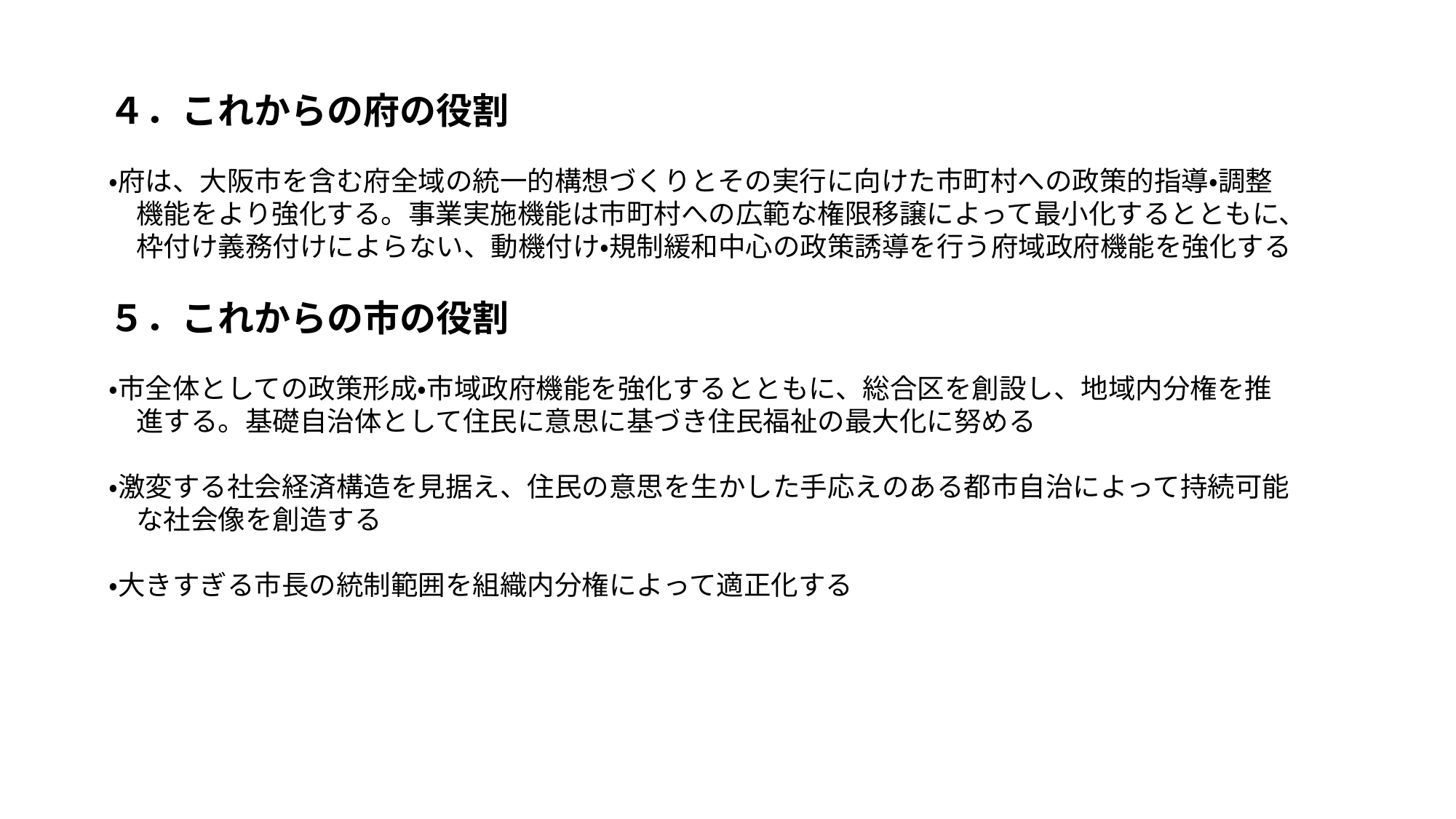

４．これからの府の役割

・府は、大阪市を含む府全域の統一的構想づくりとその実行に向けた市町村への政策的指導・調整
　機能をより強化する。事業実施機能は市町村への広範な権限移譲によって最小化するとともに、
　枠付け義務付けによらない、動機付け・規制緩和中心の政策誘導を行う府域政府機能を強化する

５．これからの市の役割

・市全体としての政策形成・市域政府機能を強化するとともに、総合区を創設し、地域内分権を推
　進する。基礎自治体として住民に意思に基づき住民福祉の最大化に努める

・激変する社会経済構造を見据え、住民の意思を生かした手応えのある都市自治によって持続可能
　な社会像を創造する

・大きすぎる市長の統制範囲を組織内分権によって適正化する